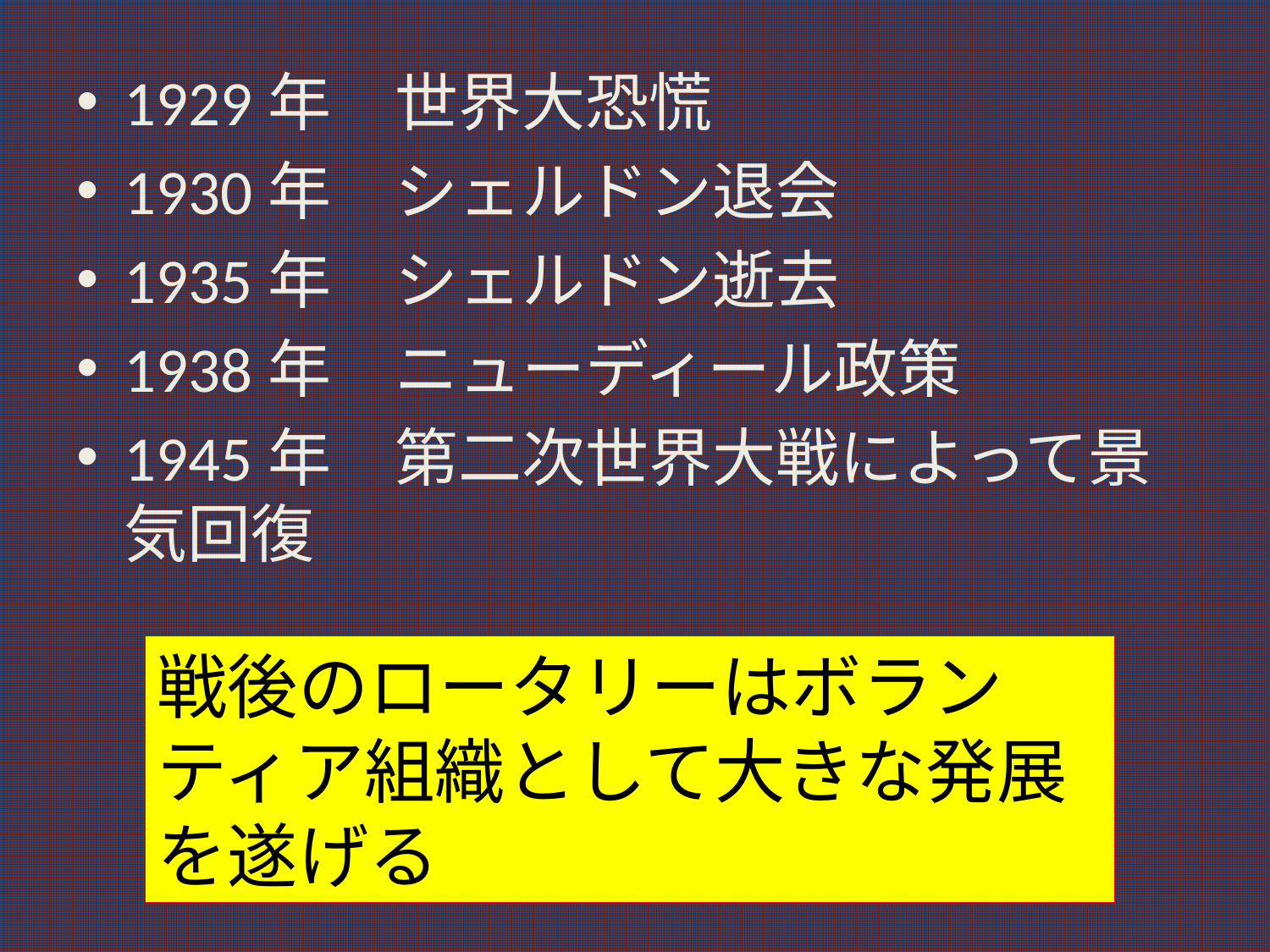

1929年　世界大恐慌
1930年　シェルドン退会
1935年　シェルドン逝去
1938年　ニューディール政策
1945年　第二次世界大戦によって景気回復

戦後のロータリーはボランティア組織として大きな発展を遂げる